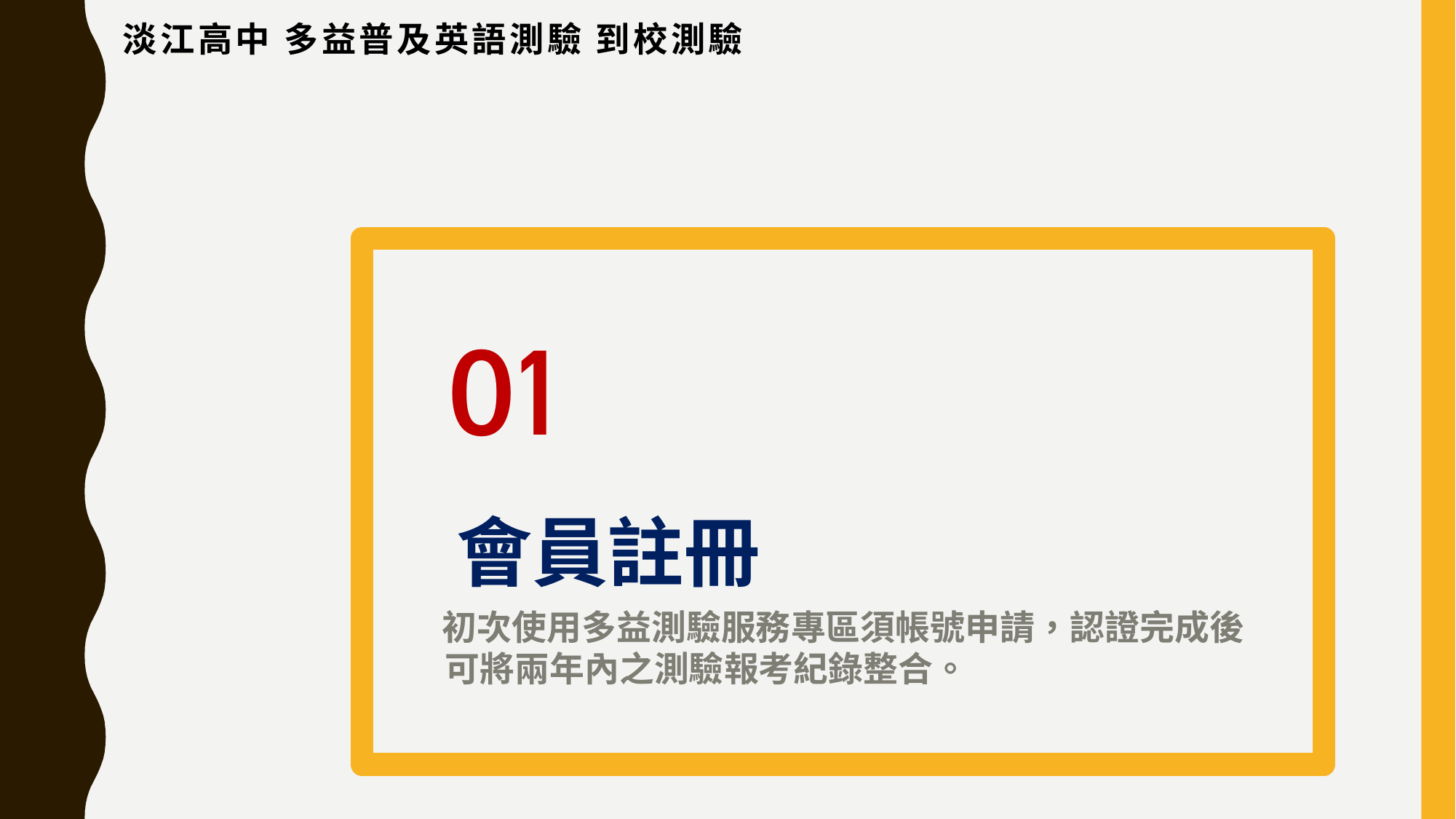

# 淡江高中 多益普及英語測驗 到校測驗
  01
  會員註冊
         初次使用多益測驗服務專區須帳號申請，認證完成後
        可將兩年內之測驗報考紀錄整合。